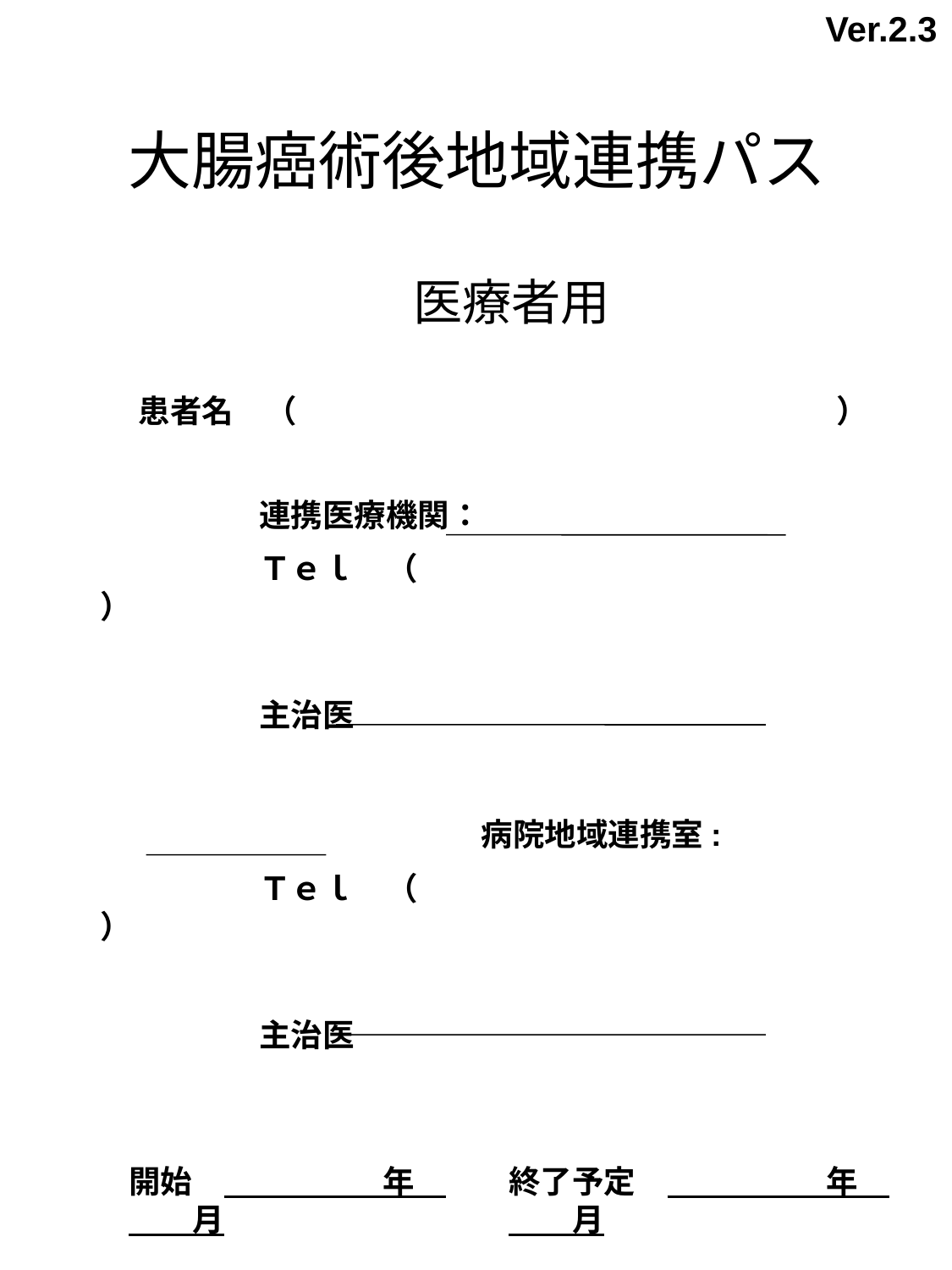

Ver.2.3
大腸癌術後地域連携パス
　　医療者用
患者名　（　　　　　　　　　　　　　　　　　）

　　　　　　連携医療機関：
　　　　　　Ｔｅｌ　（　　　　　　　　　　　　　　）

　　　　　　主治医

　　　　　　　　　　　　　病院地域連携室:
　　　　　　Ｔｅｌ　（　　　　　　　　　　　　　　）

　　　　　　主治医

開始　　　　　　年　　　月
終了予定　　　　　　年　　　月